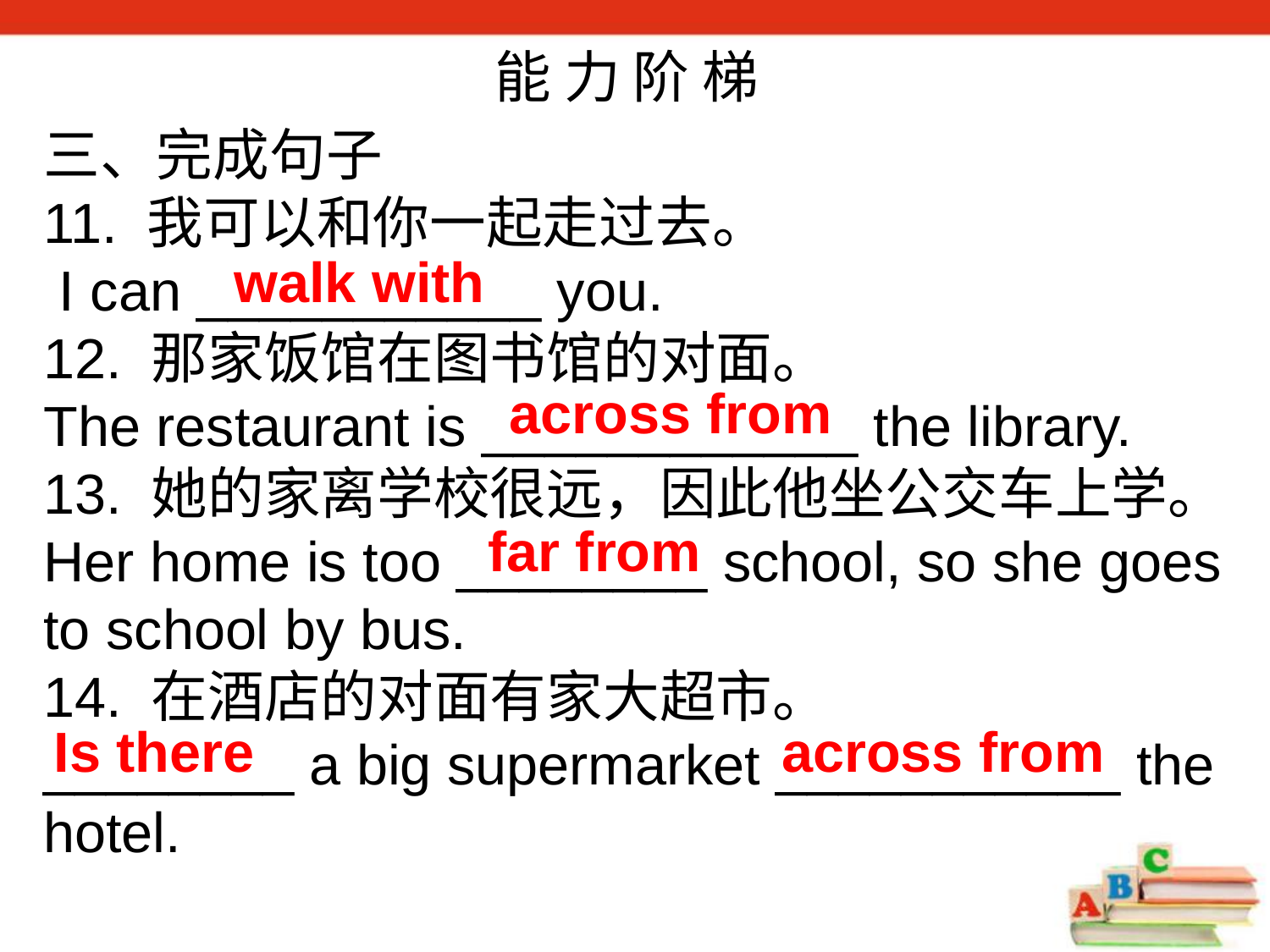

能 力 阶 梯
三、完成句子
11. 我可以和你一起走过去。
 I can ___________ you.
12. 那家饭馆在图书馆的对面。
The restaurant is ____________ the library.
13. 她的家离学校很远，因此他坐公交车上学。
Her home is too ________ school, so she goes to school by bus.
14. 在酒店的对面有家大超市。
________ a big supermarket ___________ the hotel.
walk with
 across from
far from
Is there
across from